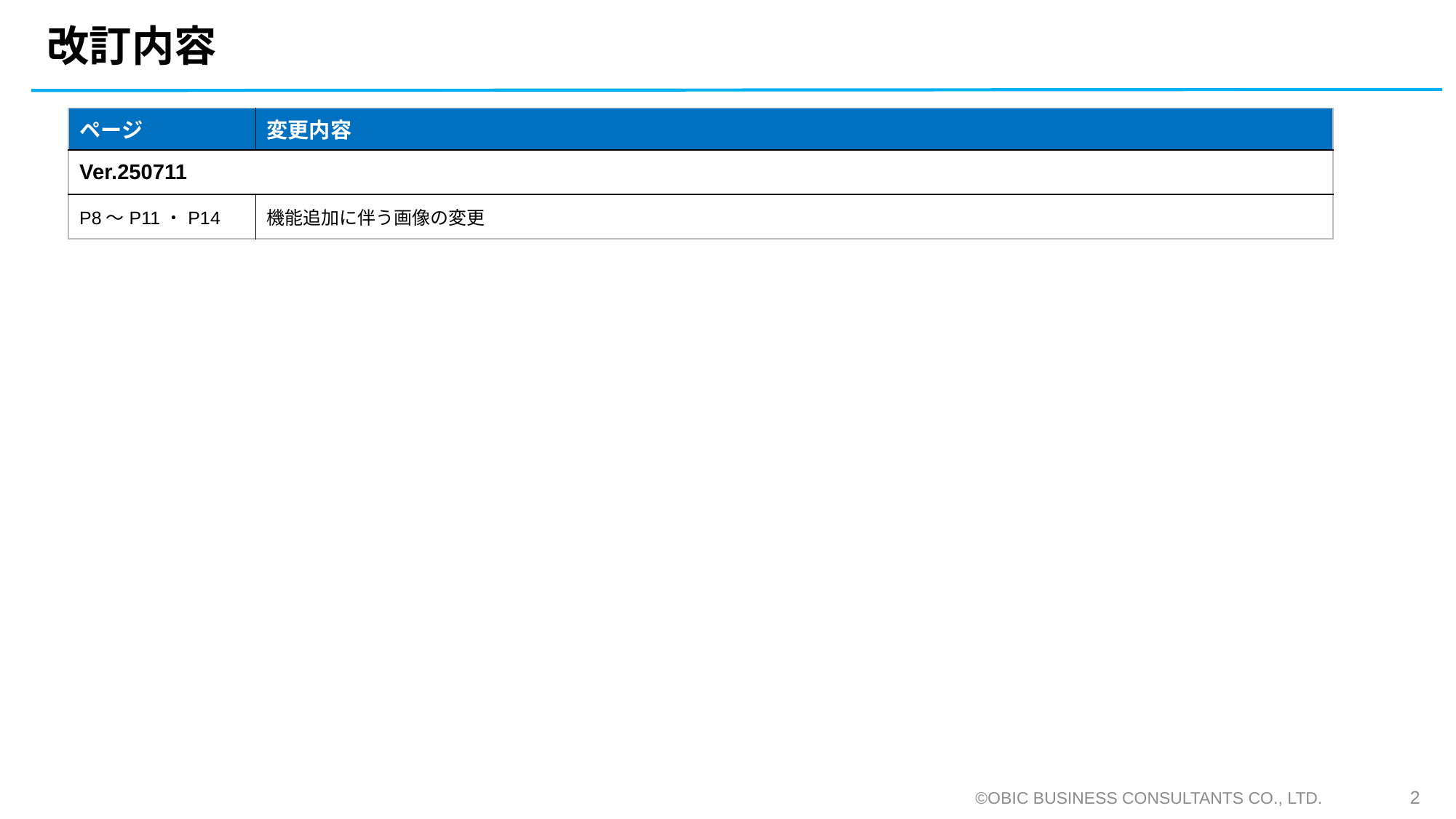

# 改訂内容

| ページ | 変更内容 |
| --- | --- |
| Ver.250711 |  |
| P8～P11・P14 | 機能追加に伴う画像の変更 |
©OBIC BUSINESS CONSULTANTS CO., LTD.
2